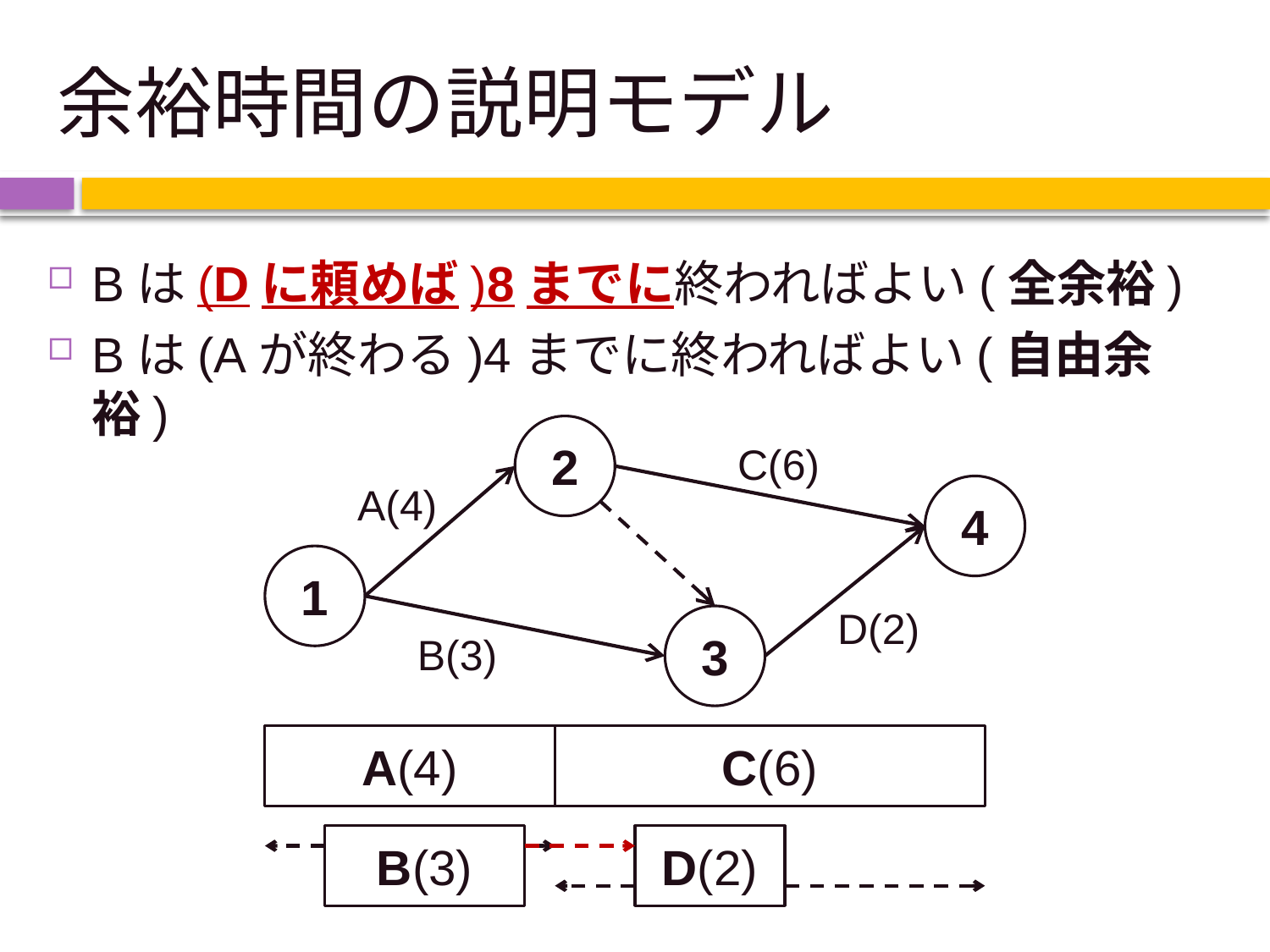

# 余裕時間の説明モデル
Bは(Dに頼めば)8までに終わればよい(全余裕)
Bは(Aが終わる)4までに終わればよい(自由余裕)
2
C(6)
A(4)
4
1
D(2)
3
B(3)
A(4)
C(6)
B(3)
D(2)